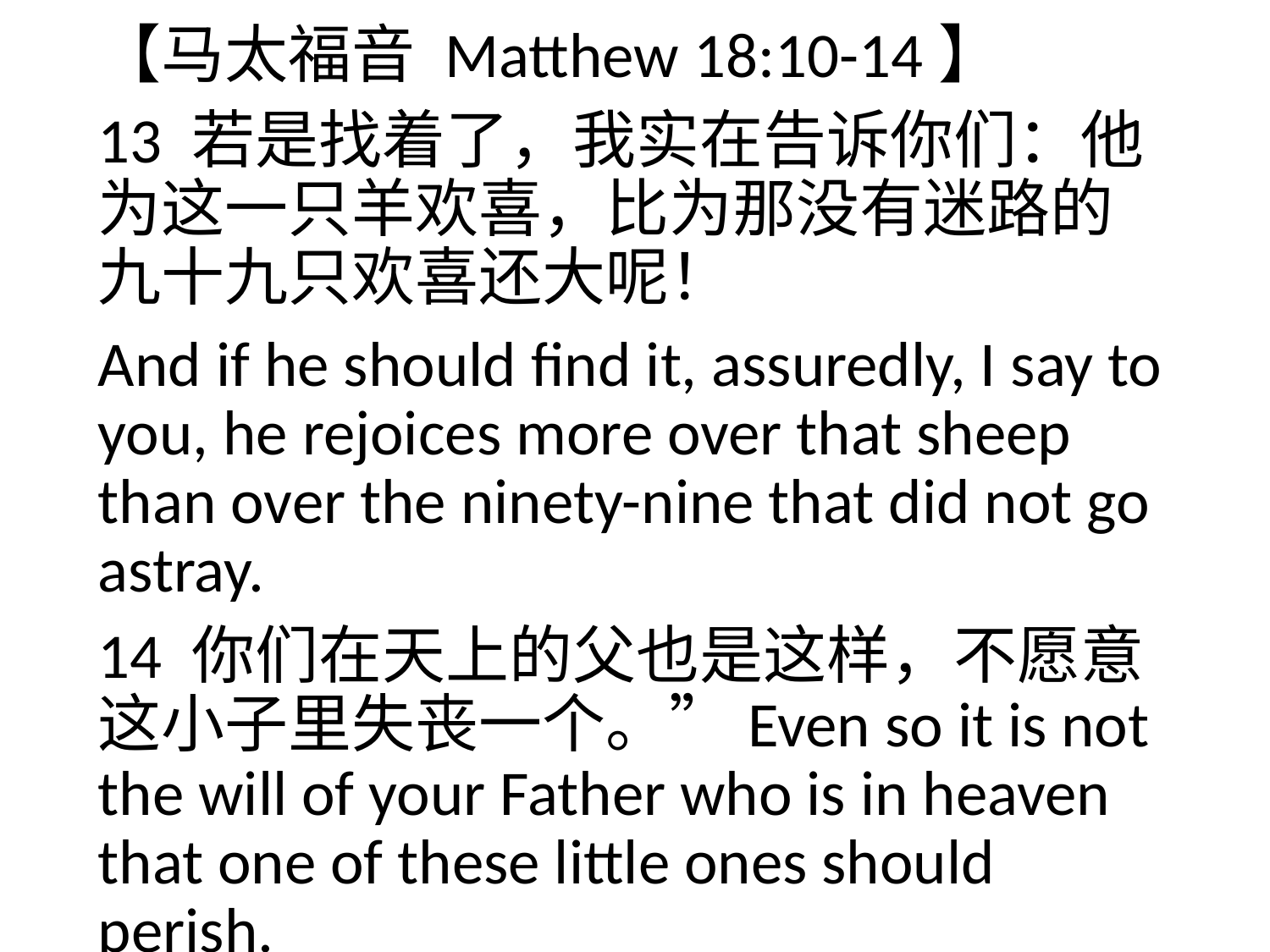

【马太福音 Matthew 18:10-14】
13 若是找着了，我实在告诉你们：他为这一只羊欢喜，比为那没有迷路的九十九只欢喜还大呢！
And if he should find it, assuredly, I say to you, he rejoices more over that sheep than over the ninety-nine that did not go astray.
14 你们在天上的父也是这样，不愿意这小子里失丧一个。”Even so it is not the will of your Father who is in heaven that one of these little ones should perish.